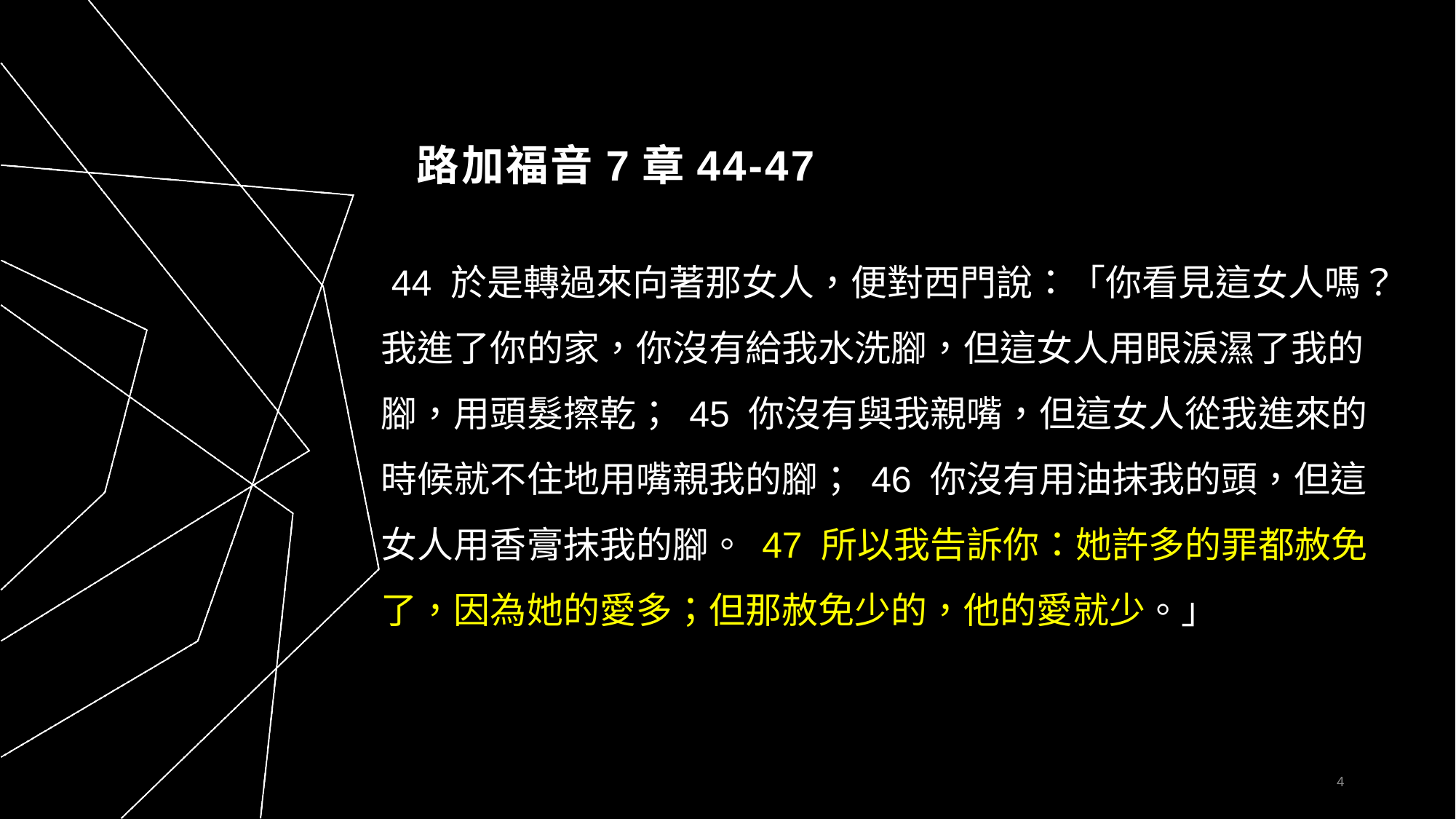

# 路加福音7章44-47
 44 於是轉過來向著那女人，便對西門說：「你看見這女人嗎？我進了你的家，你沒有給我水洗腳，但這女人用眼淚濕了我的腳，用頭髮擦乾； 45 你沒有與我親嘴，但這女人從我進來的時候就不住地用嘴親我的腳； 46 你沒有用油抹我的頭，但這女人用香膏抹我的腳。 47 所以我告訴你：她許多的罪都赦免了，因為她的愛多；但那赦免少的，他的愛就少。」
4